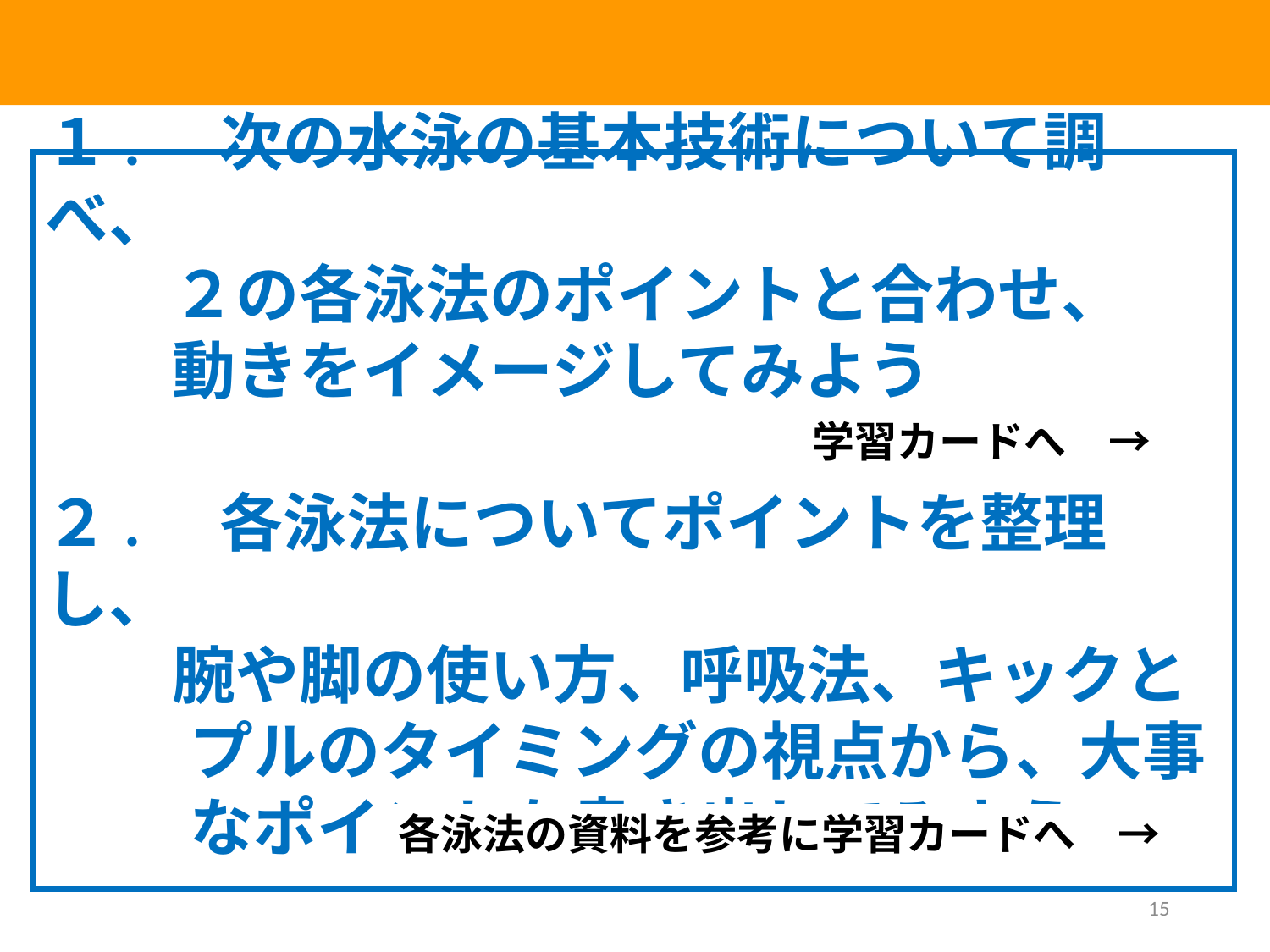

１.　次の水泳の基本技術について調べ、
　　２の各泳法のポイントと合わせ、
　　動きをイメージしてみよう

２.　各泳法についてポイントを整理し、
　　腕や脚の使い方、呼吸法、キックと
         プルのタイミングの視点から、大事
         なポイントを書き出してみよう。

学習カードへ　→
各泳法の資料を参考に学習カードへ　→
15